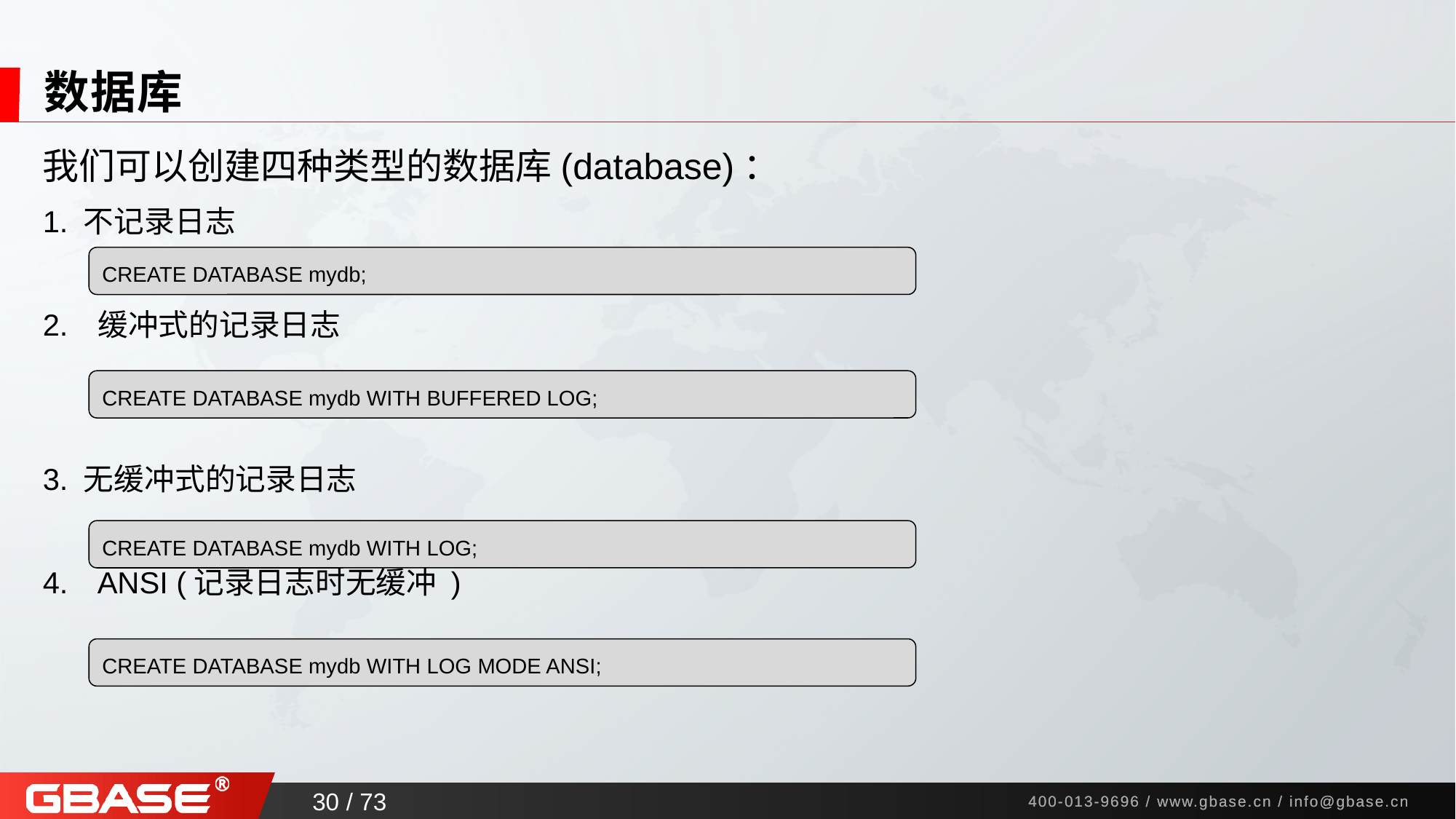

# 数据库
我们可以创建四种类型的数据库(database)：
不记录日志

 缓冲式的记录日志

无缓冲式的记录日志

ANSI (记录日志时无缓冲 )

CREATE DATABASE mydb;
CREATE DATABASE mydb WITH BUFFERED LOG;
CREATE DATABASE mydb WITH LOG;
CREATE DATABASE mydb WITH LOG MODE ANSI;